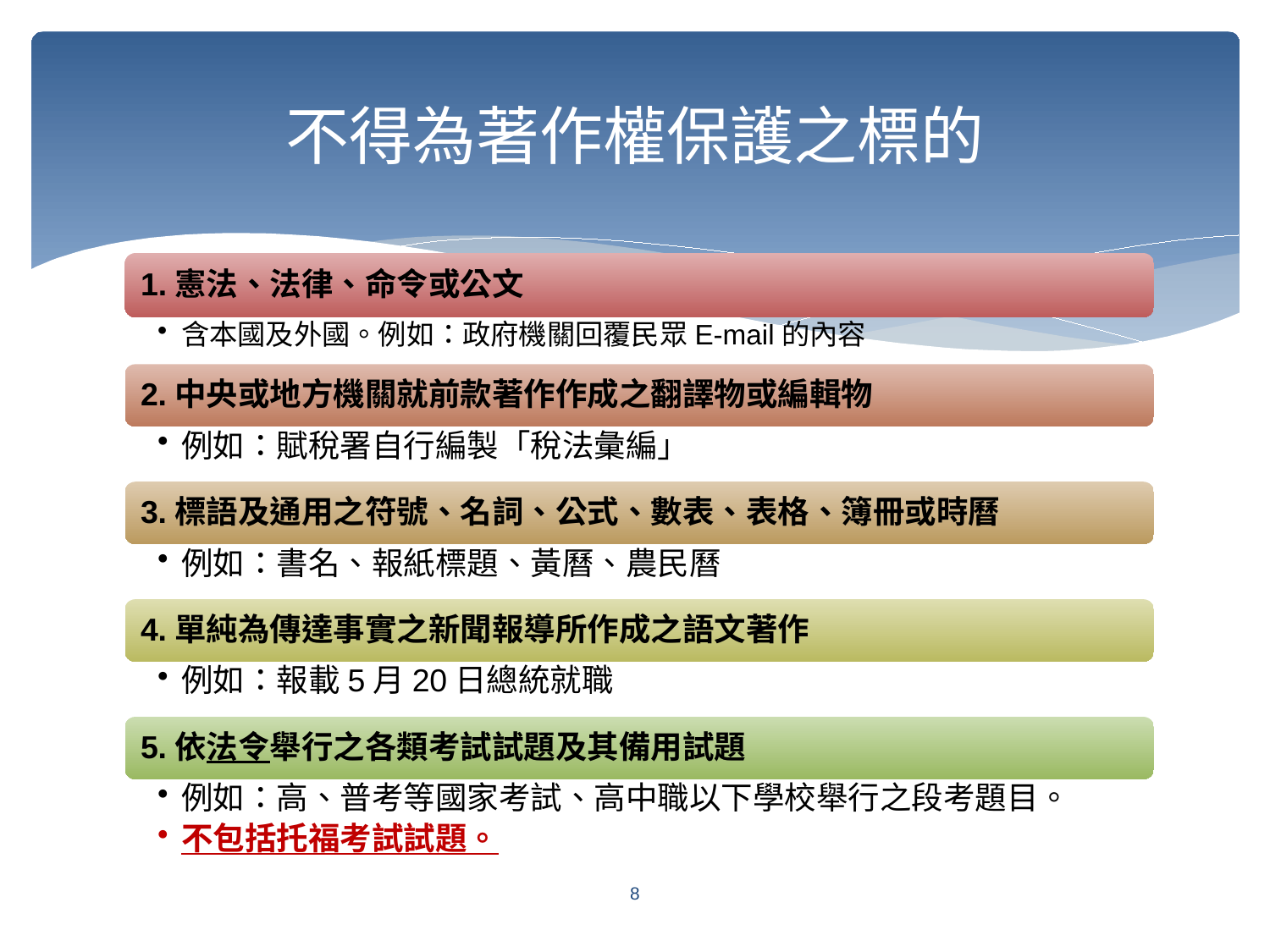

# 不得為著作權保護之標的
1.憲法、法律、命令或公文
含本國及外國。例如：政府機關回覆民眾E-mail的內容
2.中央或地方機關就前款著作作成之翻譯物或編輯物
例如：賦稅署自行編製「稅法彙編」
3.標語及通用之符號、名詞、公式、數表、表格、簿冊或時曆
例如：書名、報紙標題、黃曆、農民曆
4.單純為傳達事實之新聞報導所作成之語文著作
例如：報載5月20日總統就職
5.依法令舉行之各類考試試題及其備用試題
例如：高、普考等國家考試、高中職以下學校舉行之段考題目。
不包括托福考試試題。
8